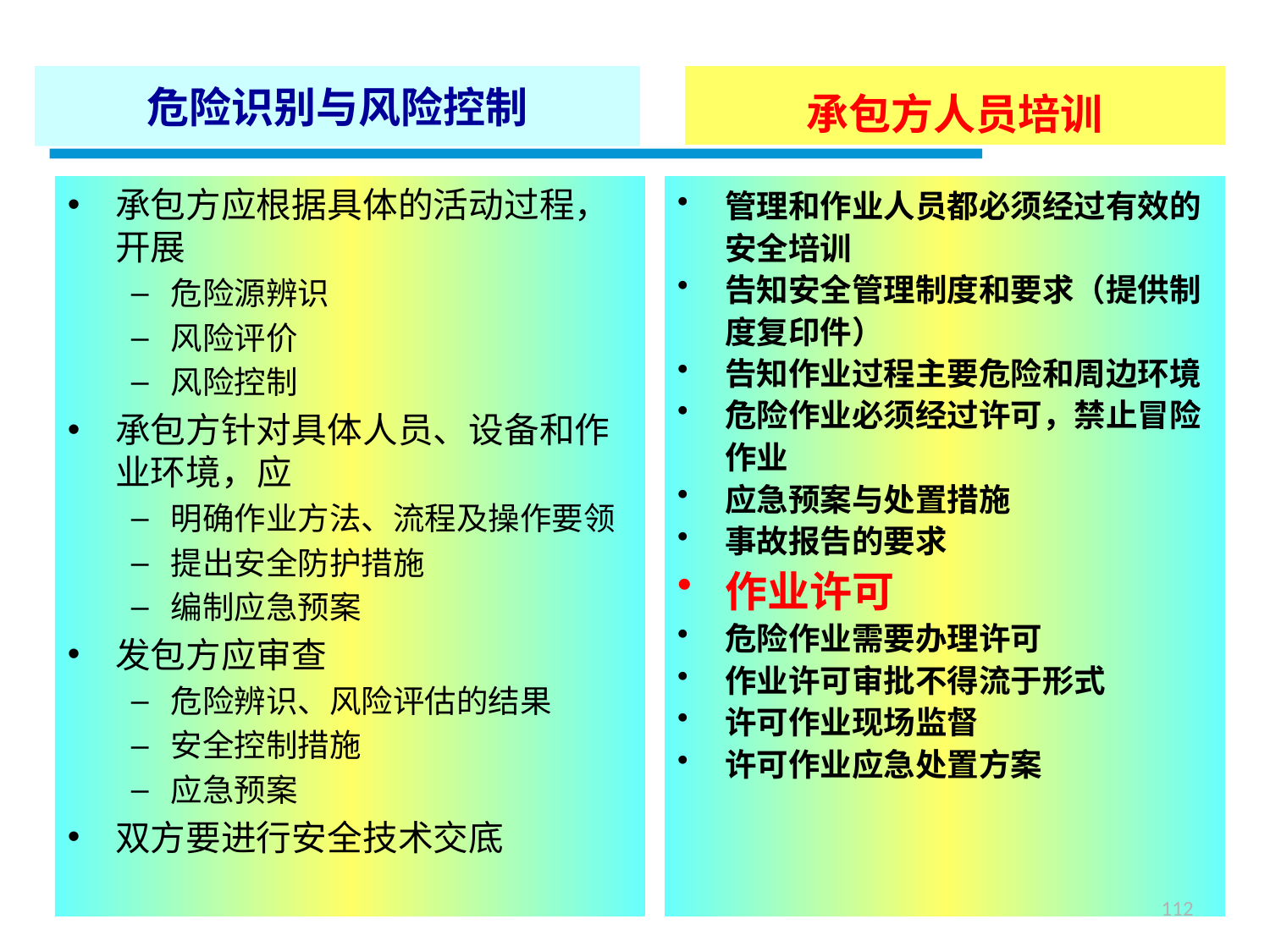

危险识别与风险控制
承包方人员培训
承包方应根据具体的活动过程，开展
危险源辨识
风险评价
风险控制
承包方针对具体人员、设备和作业环境，应
明确作业方法、流程及操作要领
提出安全防护措施
编制应急预案
发包方应审查
危险辨识、风险评估的结果
安全控制措施
应急预案
双方要进行安全技术交底
管理和作业人员都必须经过有效的安全培训
告知安全管理制度和要求（提供制度复印件）
告知作业过程主要危险和周边环境
危险作业必须经过许可，禁止冒险作业
应急预案与处置措施
事故报告的要求
作业许可
危险作业需要办理许可
作业许可审批不得流于形式
许可作业现场监督
许可作业应急处置方案
112